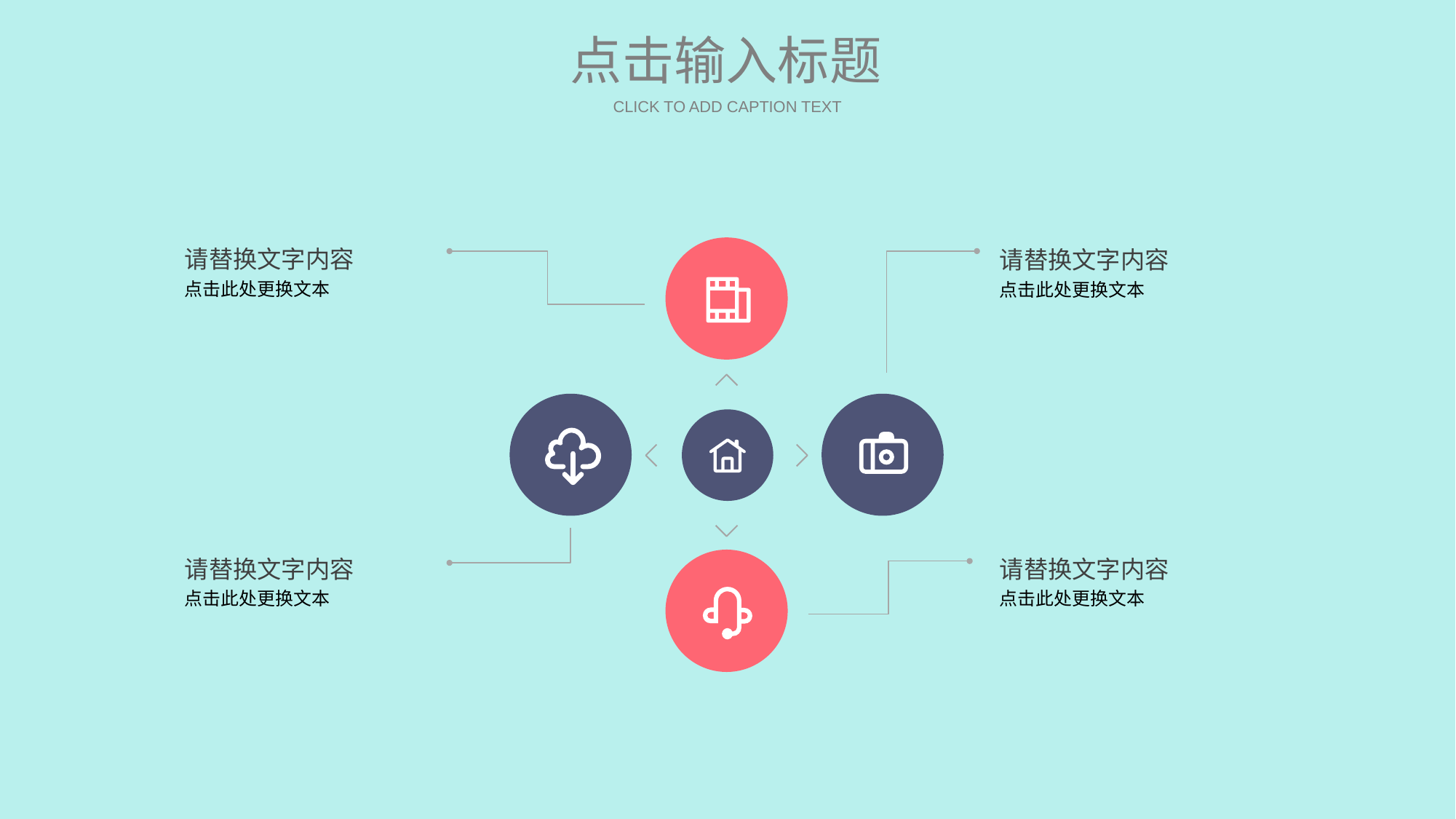

点击输入标题
CLICK TO ADD CAPTION TEXT

请替换文字内容
点击此处更换文本
请替换文字内容
点击此处更换文本

请替换文字内容
点击此处更换文本
请替换文字内容
点击此处更换文本